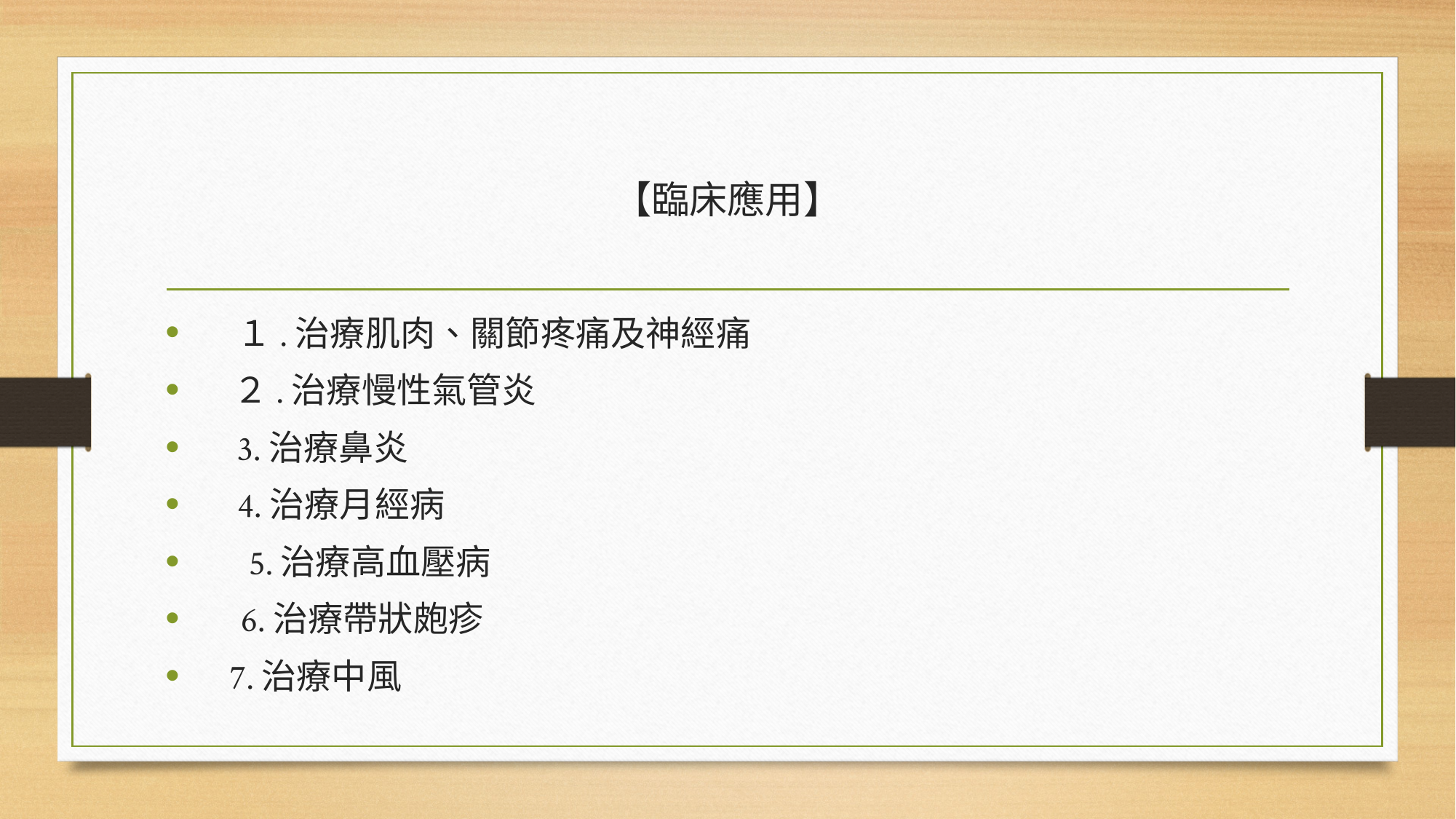

# 【臨床應用】
    １.治療肌肉、關節疼痛及神經痛
　２.治療慢性氣管炎
     3.治療鼻炎
     4.治療月經病
　 5.治療高血壓病
　6.治療帶狀皰疹
    7.治療中風